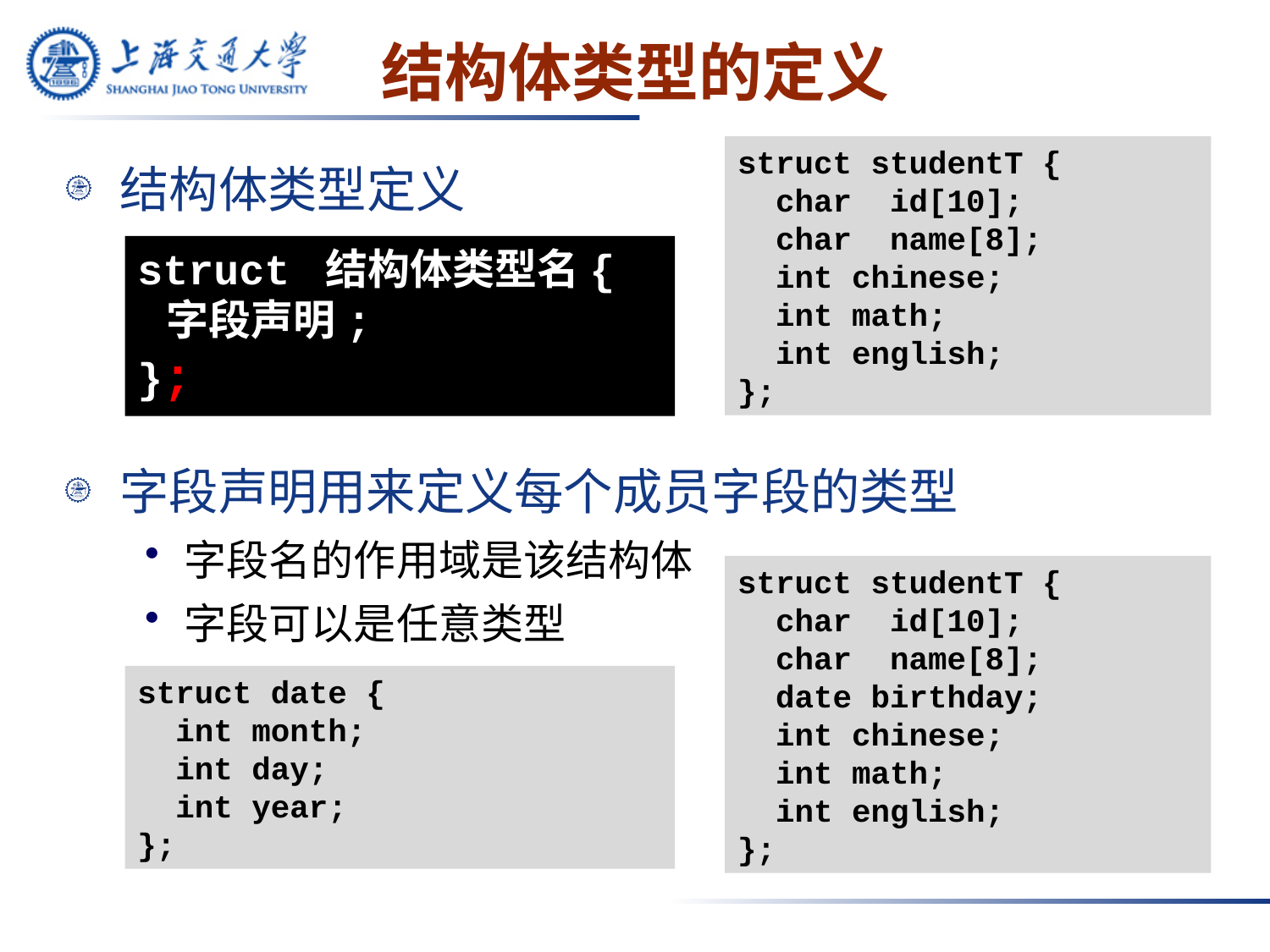

# 结构体类型的定义
struct studentT {
  char  id[10];
  char  name[8];
  int chinese;
  int math;
  int english;
};
结构体类型定义
struct 结构体类型名{
  字段声明;
};
字段声明用来定义每个成员字段的类型
字段名的作用域是该结构体
字段可以是任意类型
struct studentT {
  char  id[10];
  char  name[8];
  date birthday;
  int chinese;
  int math;
  int english;
};
struct date {
  int month;
  int day;
  int year;
};